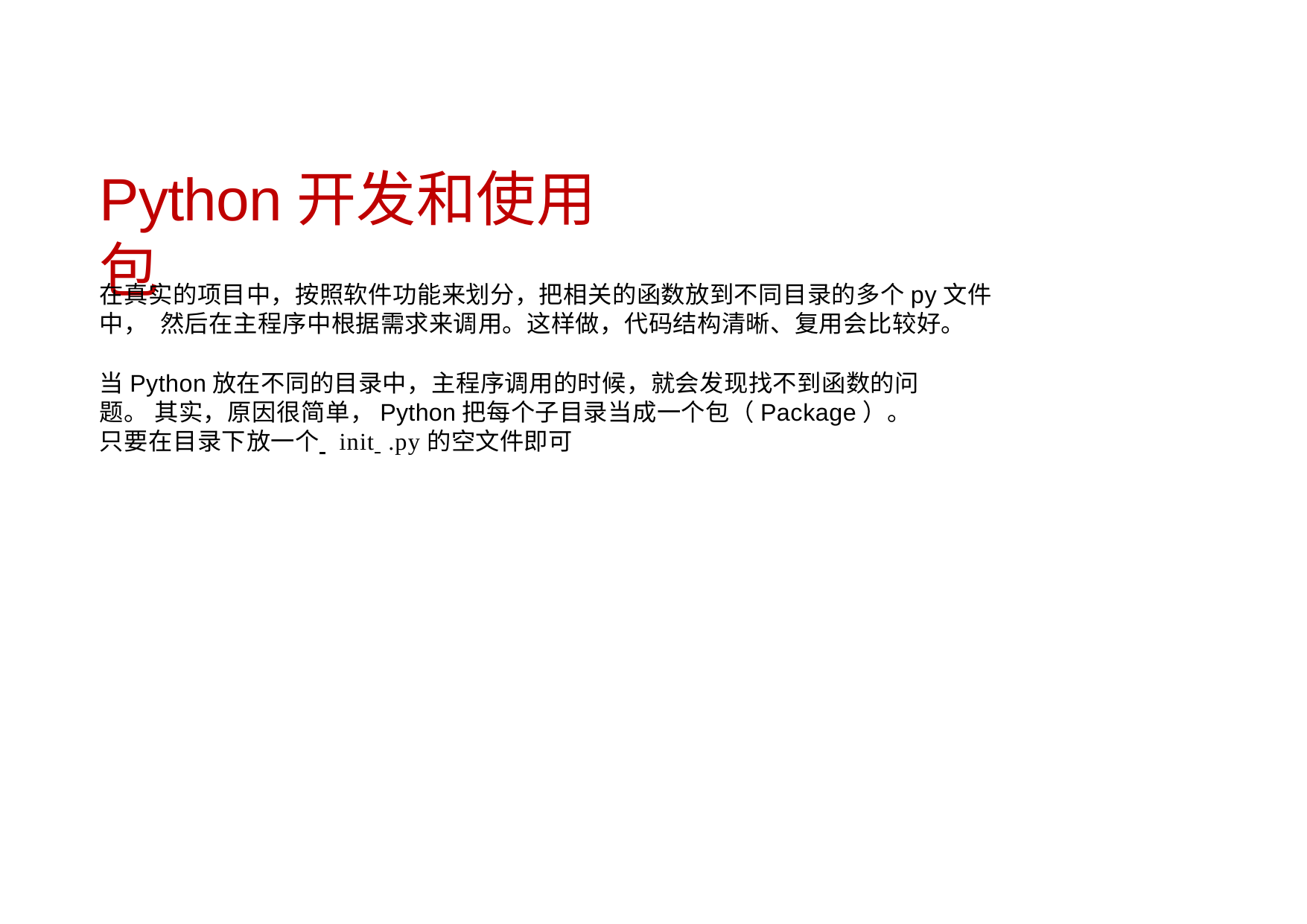

# Python开发和使用包
在真实的项目中，按照软件功能来划分，把相关的函数放到不同目录的多个py文件中，  然后在主程序中根据需求来调用。这样做，代码结构清晰、复用会比较好。

当Python放在不同的目录中，主程序调用的时候，就会发现找不到函数的问题。 其实，原因很简单，Python把每个子目录当成一个包（Package）。
只要在目录下放一个 init .py的空文件即可